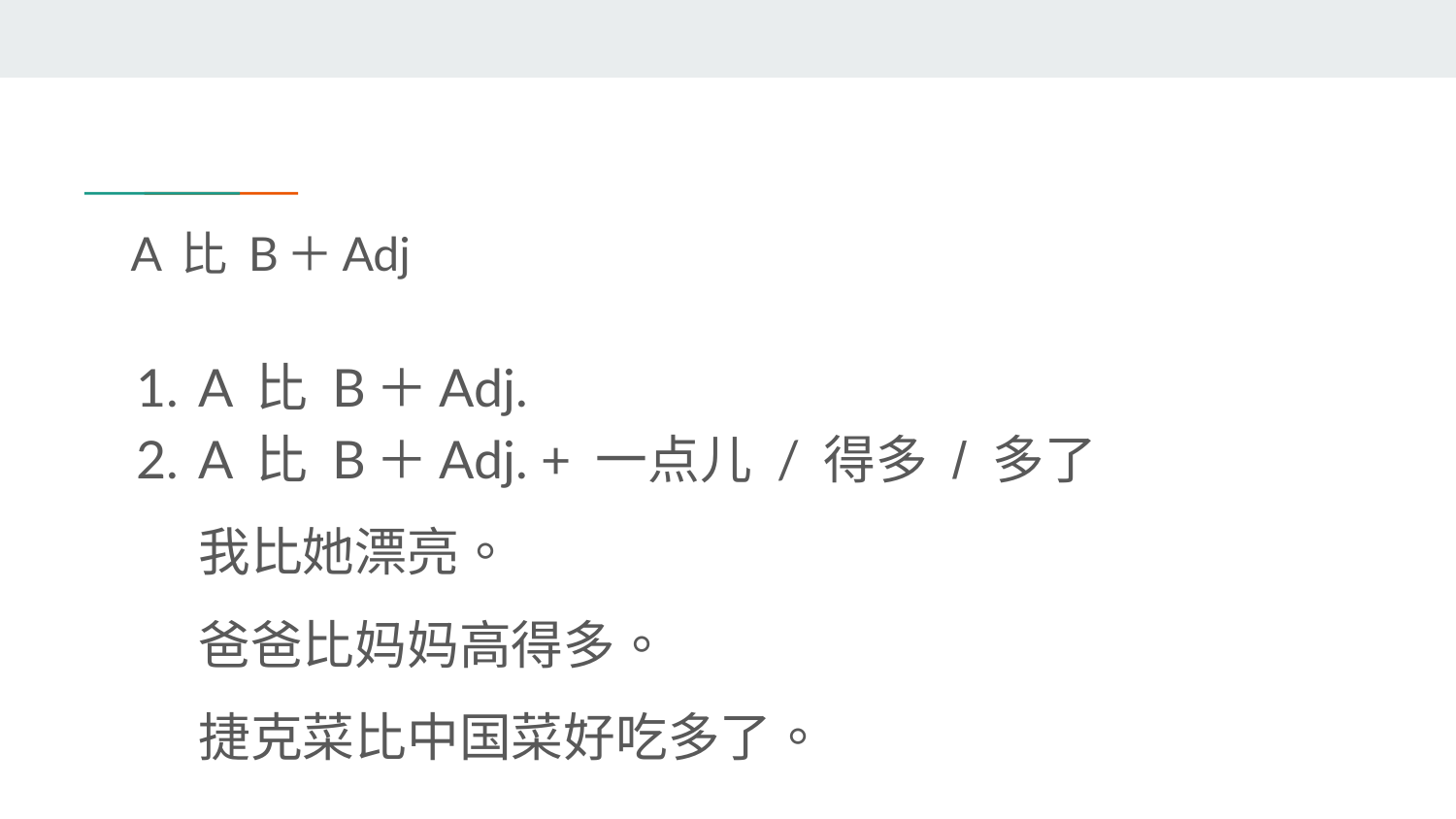

# A 比 B＋Adj
A 比 B＋Adj.
A 比 B＋Adj. + 一点儿 / 得多 / 多了
我比她漂亮。
爸爸比妈妈高得多。
捷克菜比中国菜好吃多了。